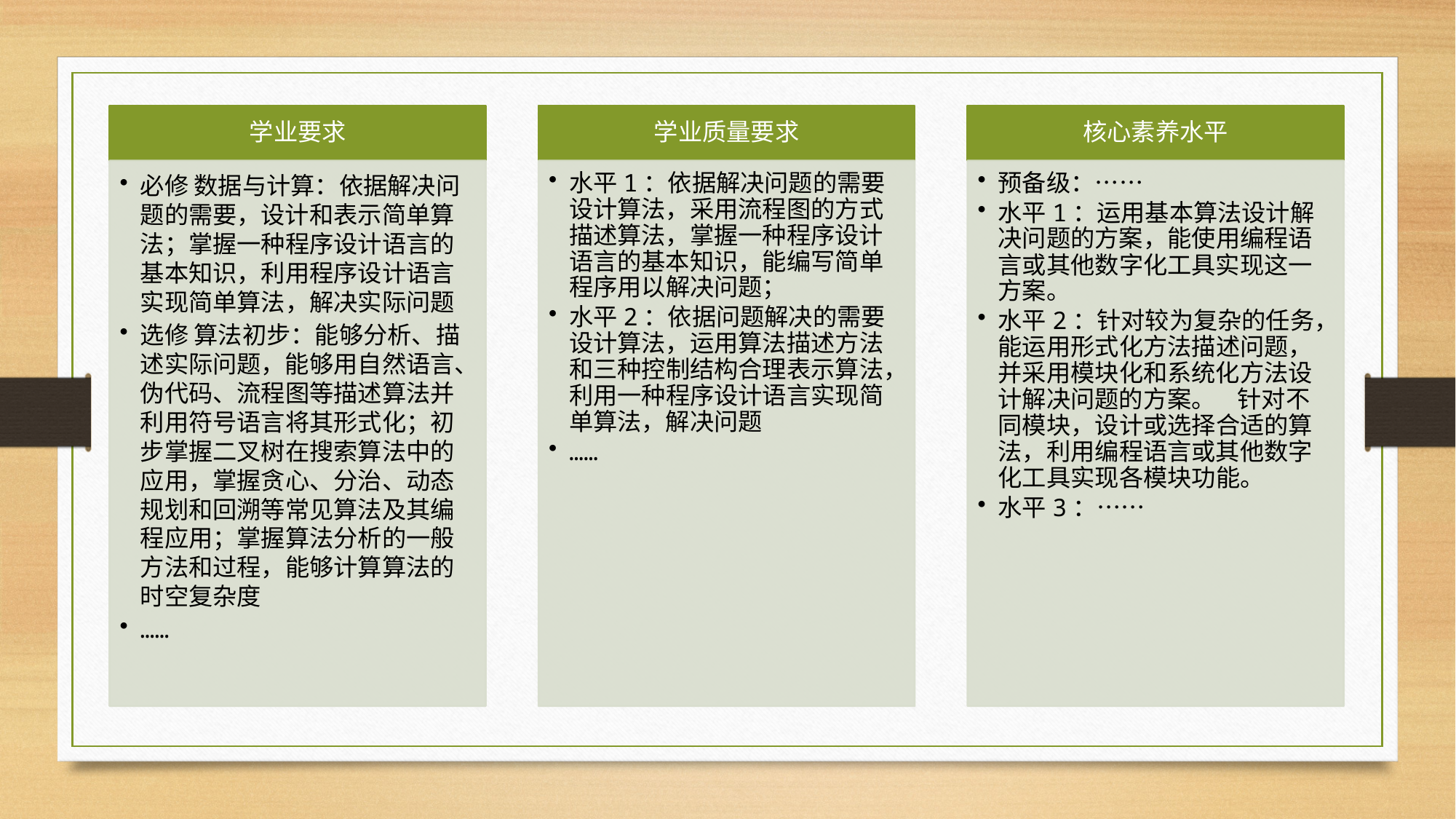

学业要求
必修 数据与计算：依据解决问题的需要，设计和表示简单算法；掌握一种程序设计语言的基本知识，利用程序设计语言实现简单算法，解决实际问题
选修 算法初步：能够分析、描述实际问题，能够用自然语言、伪代码、流程图等描述算法并利用符号语言将其形式化；初步掌握二叉树在搜索算法中的应用，掌握贪心、分治、动态规划和回溯等常见算法及其编程应用；掌握算法分析的一般方法和过程，能够计算算法的时空复杂度
……
学业质量要求
水平1：依据解决问题的需要设计算法，采用流程图的方式描述算法，掌握一种程序设计语言的基本知识，能编写简单程序用以解决问题；
水平2：依据问题解决的需要设计算法，运用算法描述方法和三种控制结构合理表示算法，利用一种程序设计语言实现简单算法，解决问题
……
核心素养水平
预备级：……
水平1：运用基本算法设计解决问题的方案，能使用编程语言或其他数字化工具实现这一方案。
水平2：针对较为复杂的任务，能运用形式化方法描述问题，并采用模块化和系统化方法设计解决问题的方案。    针对不同模块，设计或选择合适的算法，利用编程语言或其他数字化工具实现各模块功能。
水平3：……